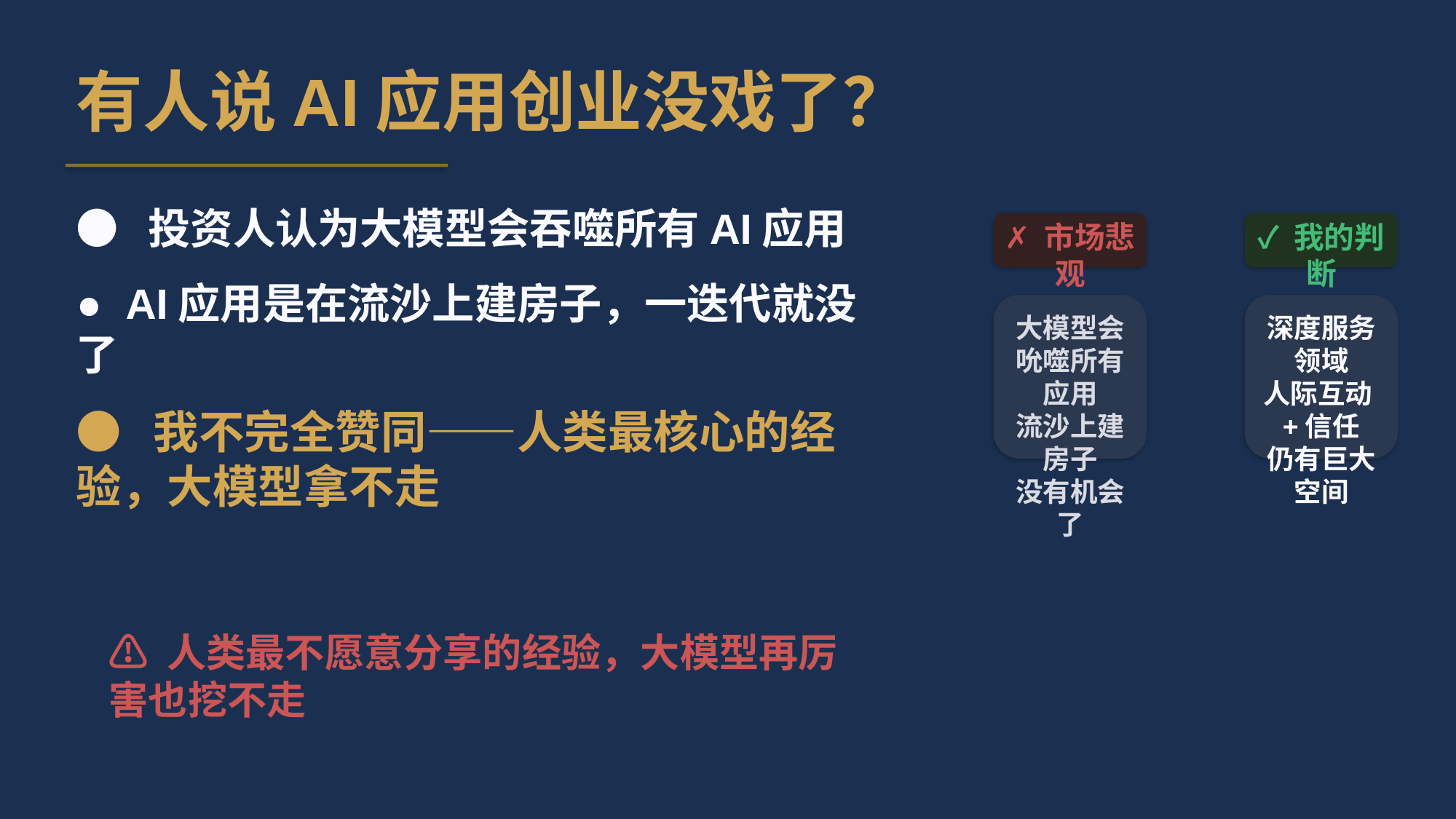

有人说AI应用创业没戏了？

●  投资人认为大模型会吞噬所有AI应用
●  AI应用是在流沙上建房子，一迭代就没了
●  我不完全赞同——人类最核心的经验，大模型拿不走

✗ 市场悲观

✓ 我的判断

大模型会吮噬所有应用
流沙上建房子
没有机会了
深度服务领域
人际互动+信任
仍有巨大空间
⚠️ 人类最不愿意分享的经验，大模型再厉害也挖不走